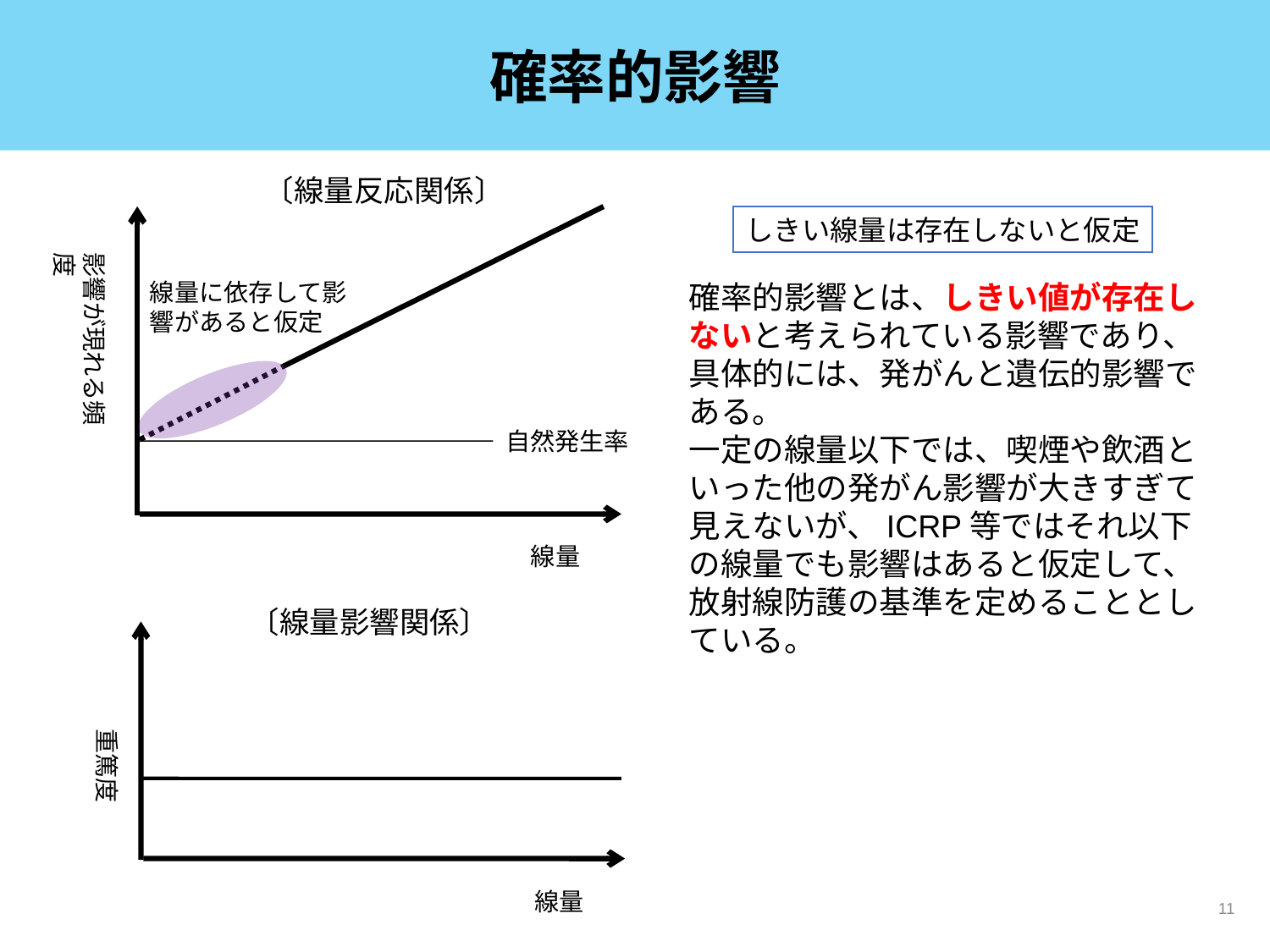

# 確率的影響
〔線量反応関係〕

しきい線量は存在しないと仮定

影響が現れる頻度
線量に依存して影響があると仮定
確率的影響とは、しきい値が存在しないと考えられている影響であり、具体的には、発がんと遺伝的影響である。
一定の線量以下では、喫煙や飲酒といった他の発がん影響が大きすぎて見えないが、ICRP等ではそれ以下の線量でも影響はあると仮定して、放射線防護の基準を定めることとしている。

自然発生率

線量
〔線量影響関係〕

重篤度

線量
11